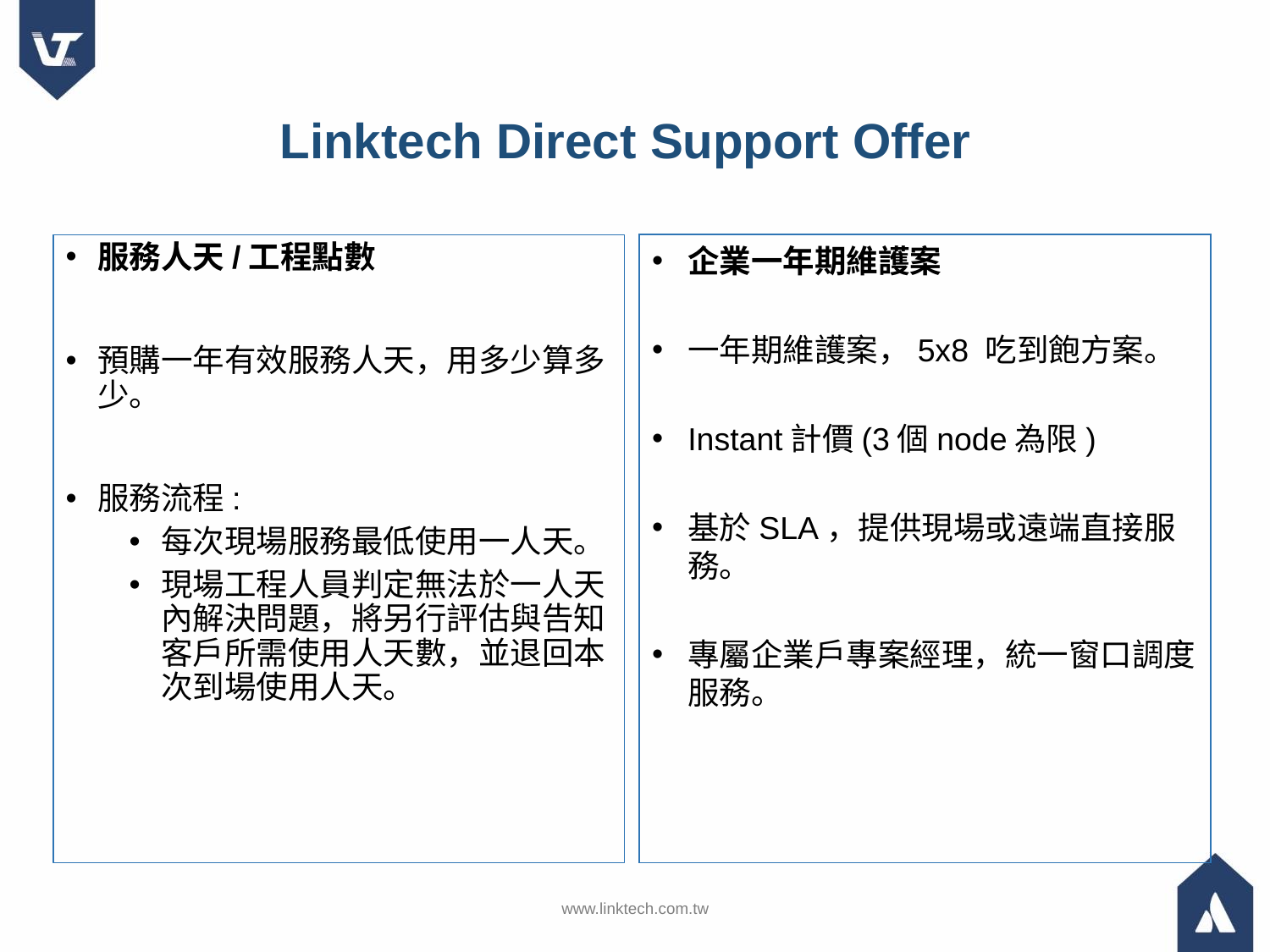

Linktech Direct Support Offer
服務人天/工程點數

預購一年有效服務人天，用多少算多少。

服務流程:
每次現場服務最低使用一人天。
現場工程人員判定無法於一人天內解決問題，將另行評估與告知客戶所需使用人天數，並退回本次到場使用人天。
企業一年期維護案

一年期維護案，5x8 吃到飽方案。

Instant計價(3個node為限)

基於SLA，提供現場或遠端直接服務。

專屬企業戶專案經理，統一窗口調度服務。